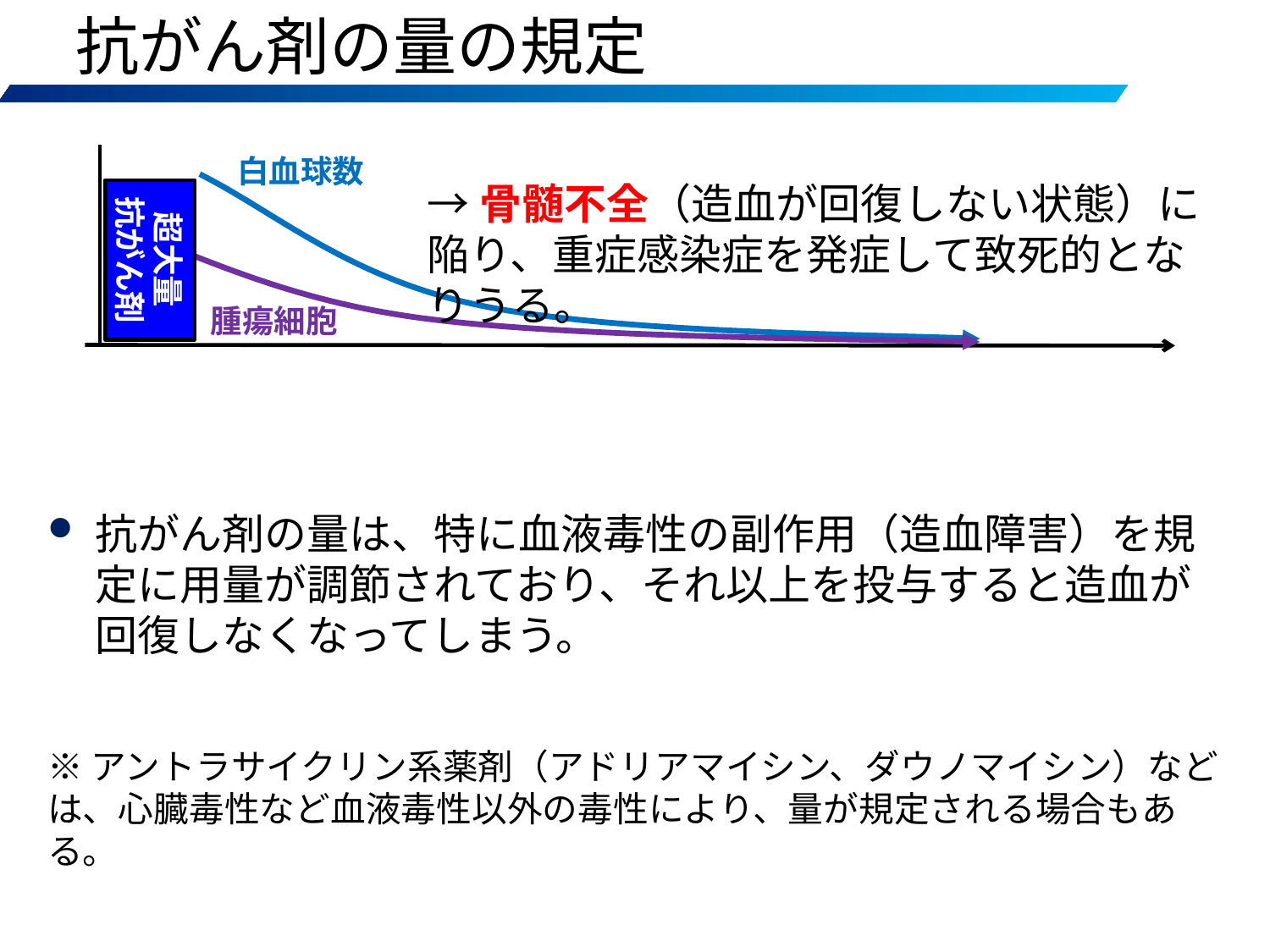

抗がん剤の量の規定

白血球数
→骨髄不全（造血が回復しない状態）に陥り、重症感染症を発症して致死的となりうる。

超大量
抗がん剤

腫瘍細胞
抗がん剤の量は、特に血液毒性の副作用（造血障害）を規定に用量が調節されており、それ以上を投与すると造血が回復しなくなってしまう。

※アントラサイクリン系薬剤（アドリアマイシン、ダウノマイシン）などは、心臓毒性など血液毒性以外の毒性により、量が規定される場合もある。